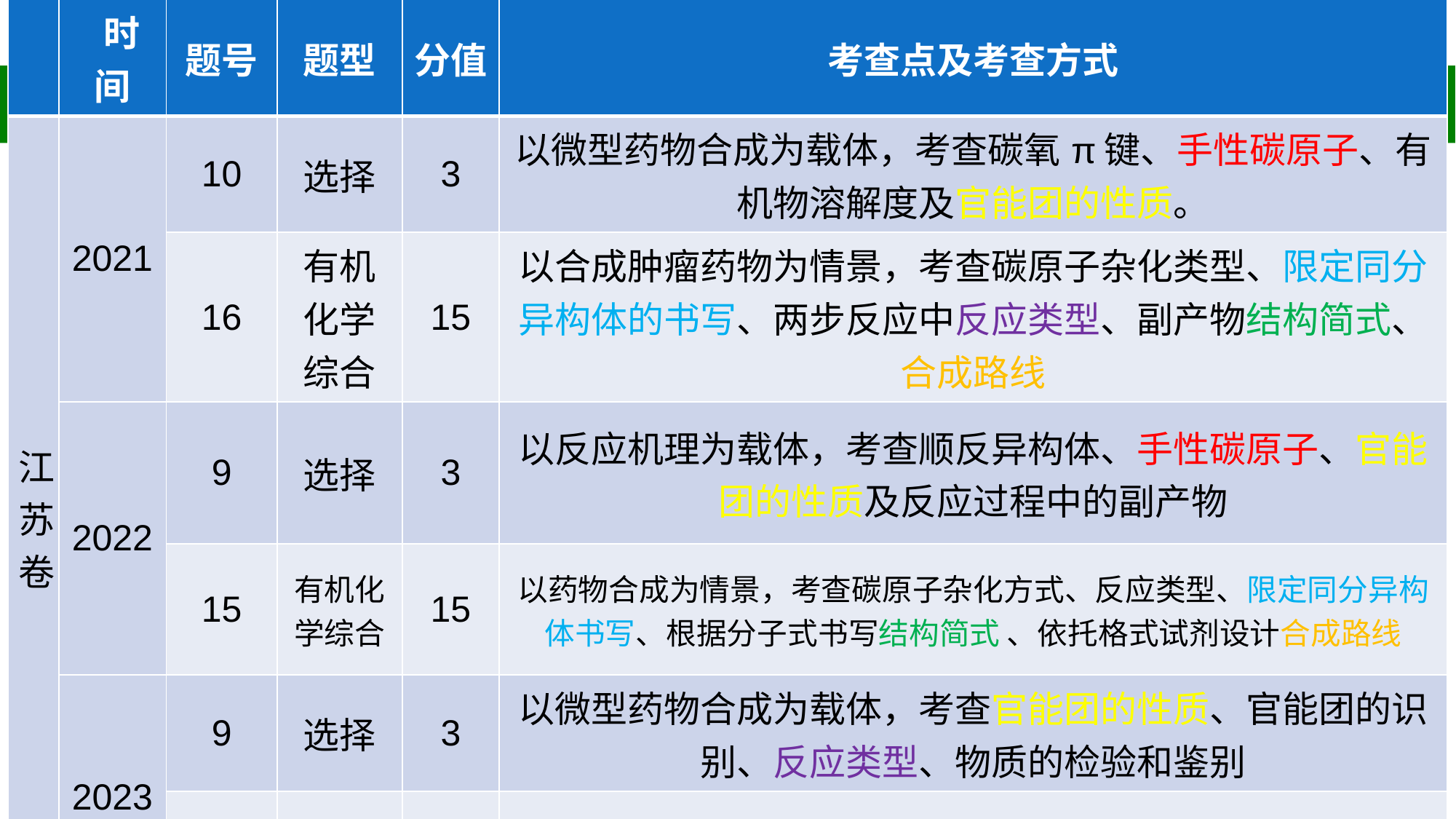

|  | 时间 | 题号 | 题型 | 分值 | 考查点及考查方式 |
| --- | --- | --- | --- | --- | --- |
| 江 苏 卷 | 2021 | 10 | 选择 | 3 | 以微型药物合成为载体，考查碳氧π键、手性碳原子、有机物溶解度及官能团的性质。 |
|  |  | 16 | 有机化学综合 | 15 | 以合成肿瘤药物为情景，考查碳原子杂化类型、限定同分异构体的书写、两步反应中反应类型、副产物结构简式、合成路线 |
|  | 2022 | 9 | 选择 | 3 | 以反应机理为载体，考查顺反异构体、手性碳原子、官能团的性质及反应过程中的副产物 |
|  |  | 15 | 有机化学综合 | 15 | 以药物合成为情景，考查碳原子杂化方式、反应类型、限定同分异构体书写、根据分子式书写结构简式 、依托格式试剂设计合成路线 |
|  | 2023 | 9 | 选择 | 3 | 以微型药物合成为载体，考查官能团的性质、官能团的识别、反应类型、物质的检验和鉴别 |
|  |  | 15 | 有机化学综合 | 15 | 以合成酶抑制剂为情景，考查有机物酸性强弱、根据分子式写结构简式、产物判断、限定同分异构体书写、反应类型、合成路线设计 |